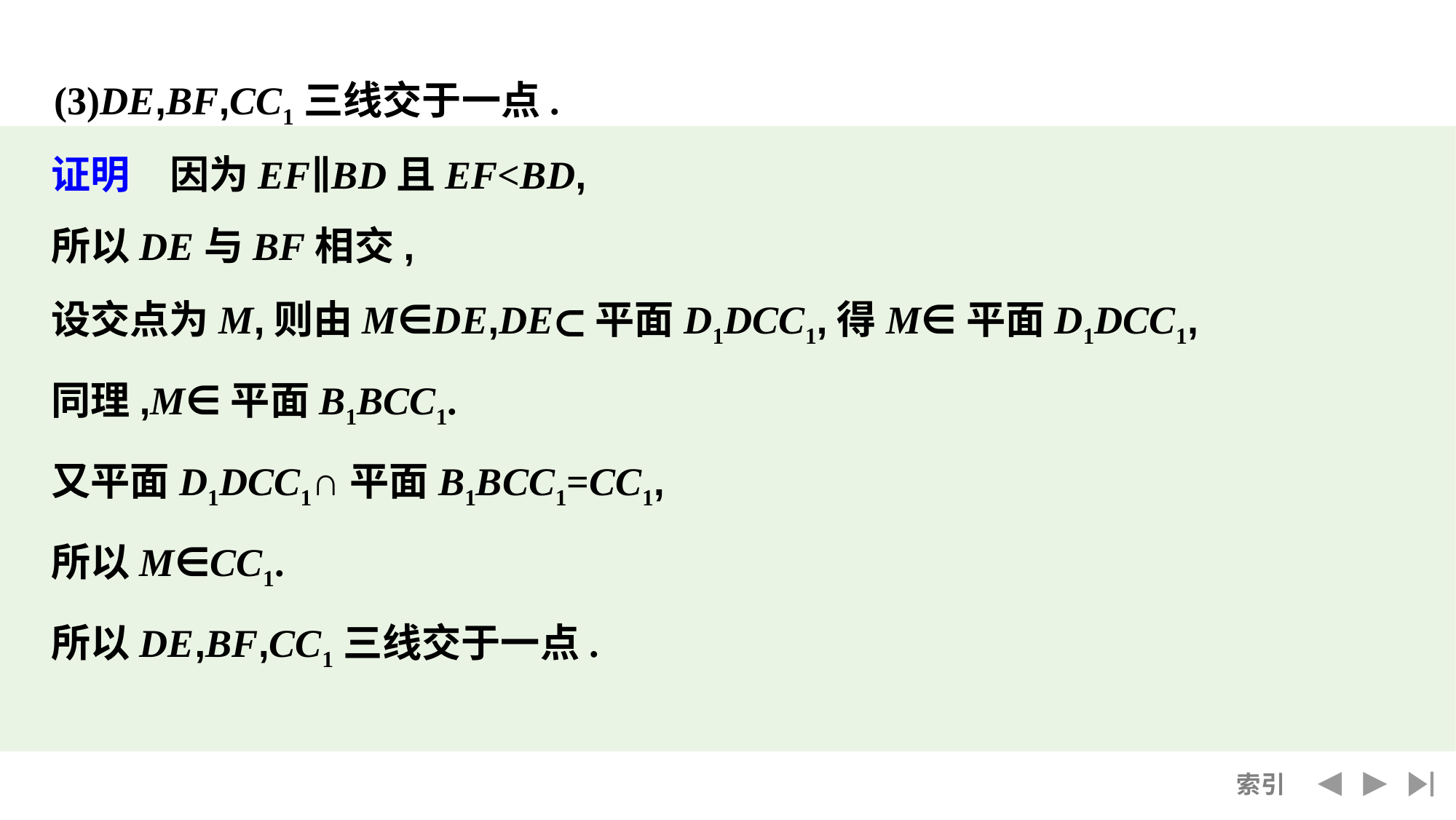

(3)DE,BF,CC1三线交于一点.
证明　因为EF∥BD且EF<BD,
所以DE与BF相交,
设交点为M,则由M∈DE,DE⊂平面D1DCC1,得M∈平面D1DCC1,
同理,M∈平面B1BCC1.
又平面D1DCC1∩平面B1BCC1=CC1,
所以M∈CC1.
所以DE,BF,CC1三线交于一点.